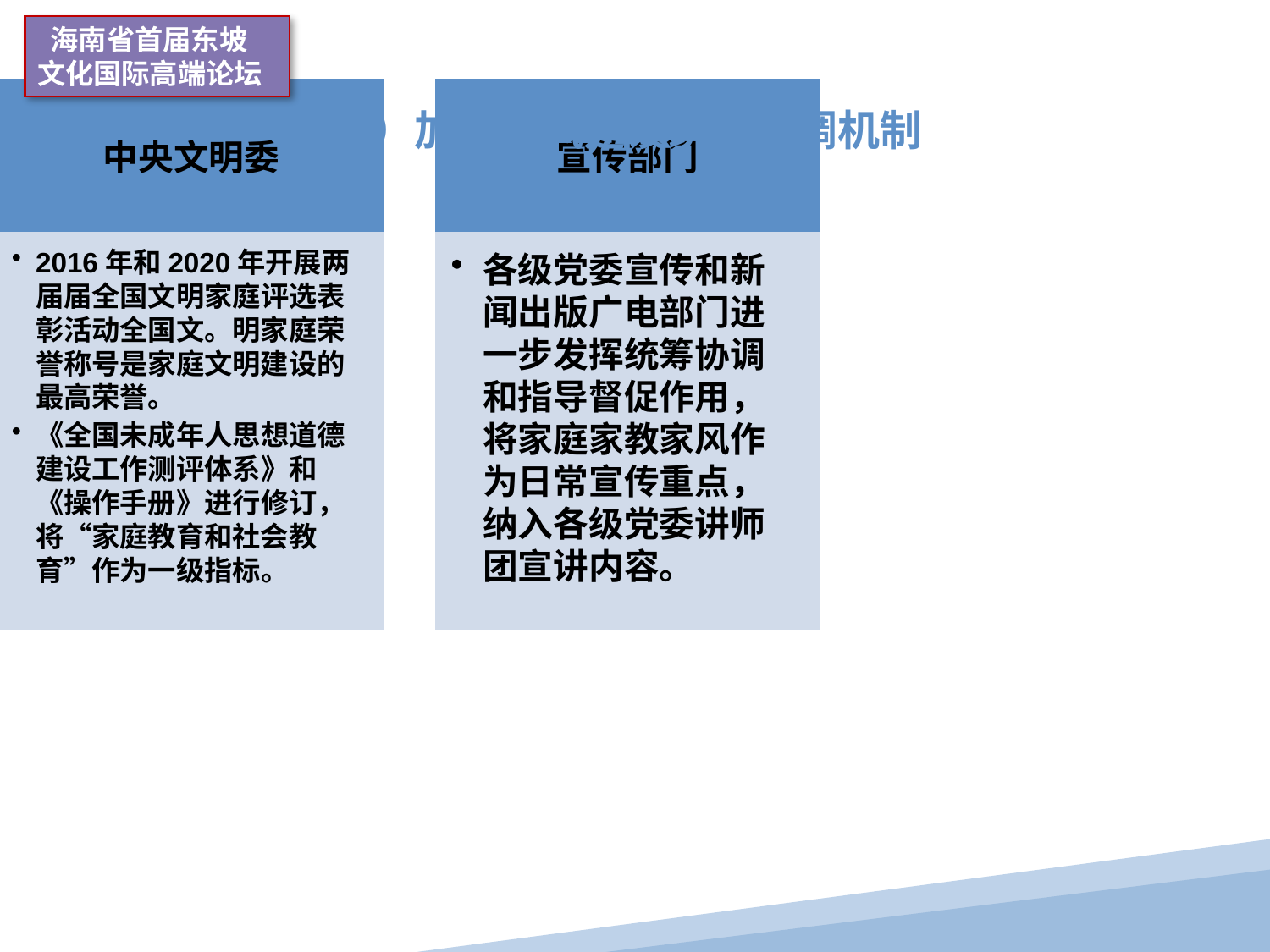

海南省首届东坡
文化国际高端论坛
（一）加强家风建设统筹协调机制

中央文明委
2016年和2020年开展两届届全国文明家庭评选表彰活动全国文。明家庭荣誉称号是家庭文明建设的最高荣誉。
《全国未成年人思想道德建设工作测评体系》和《操作手册》进行修订，将“家庭教育和社会教育”作为一级指标。
宣传部门
各级党委宣传和新闻出版广电部门进一步发挥统筹协调和指导督促作用，将家庭家教家风作为日常宣传重点，纳入各级党委讲师团宣讲内容。